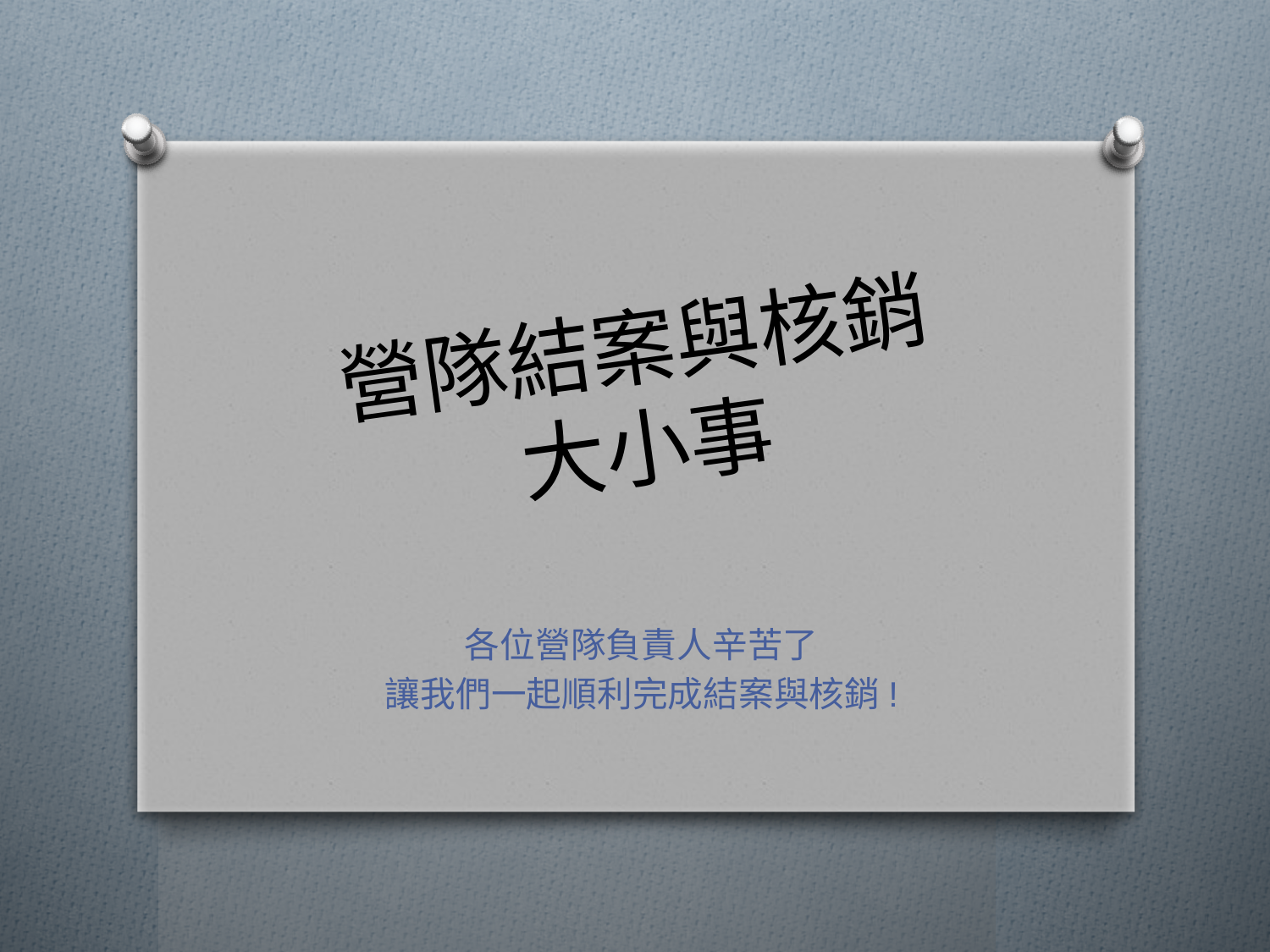

# 營隊結案與核銷 大小事
各位營隊負責人辛苦了
讓我們一起順利完成結案與核銷!